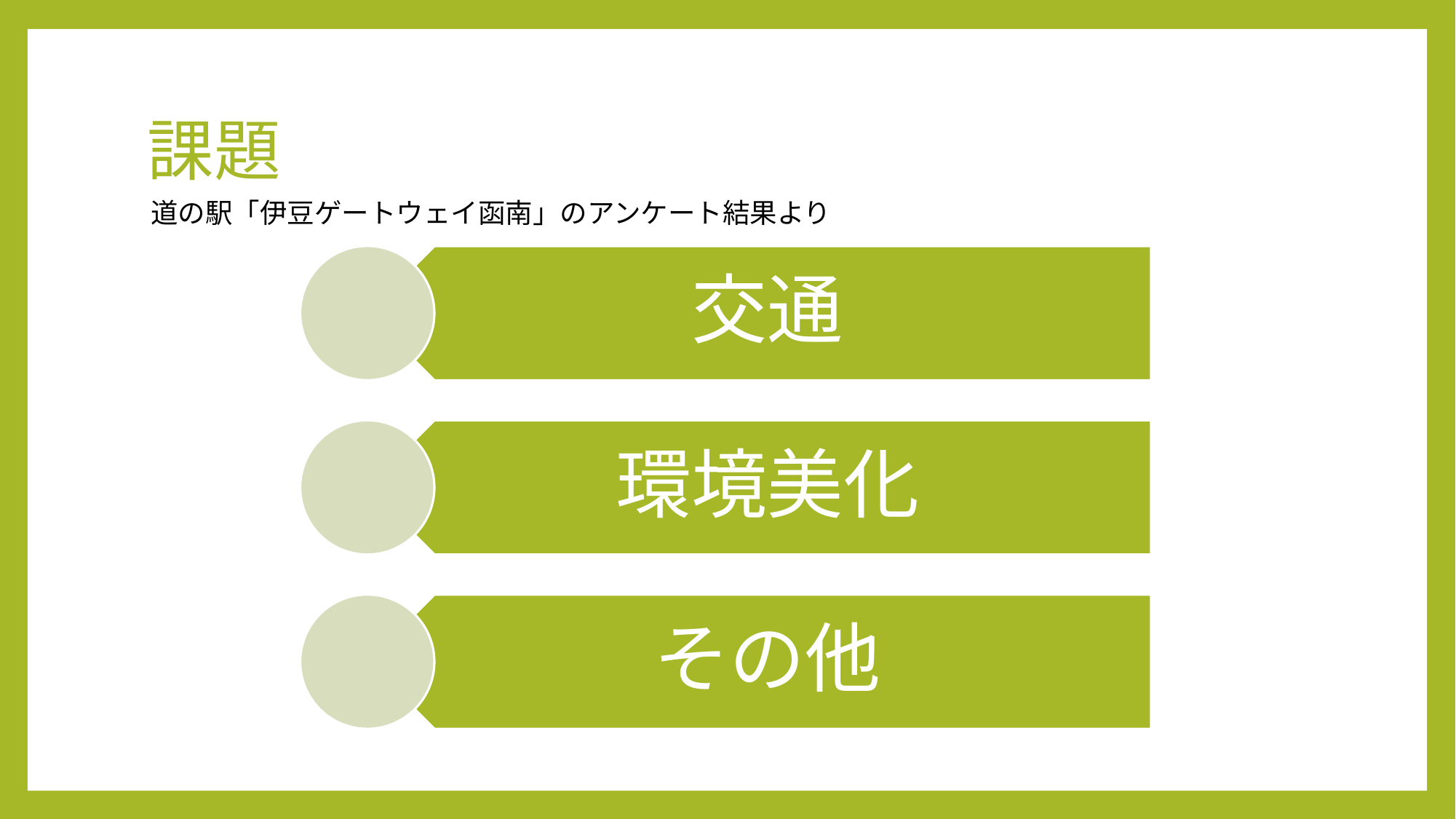

# 課題
道の駅「伊豆ゲートウェイ函南」のアンケート結果より
交通
環境美化
その他